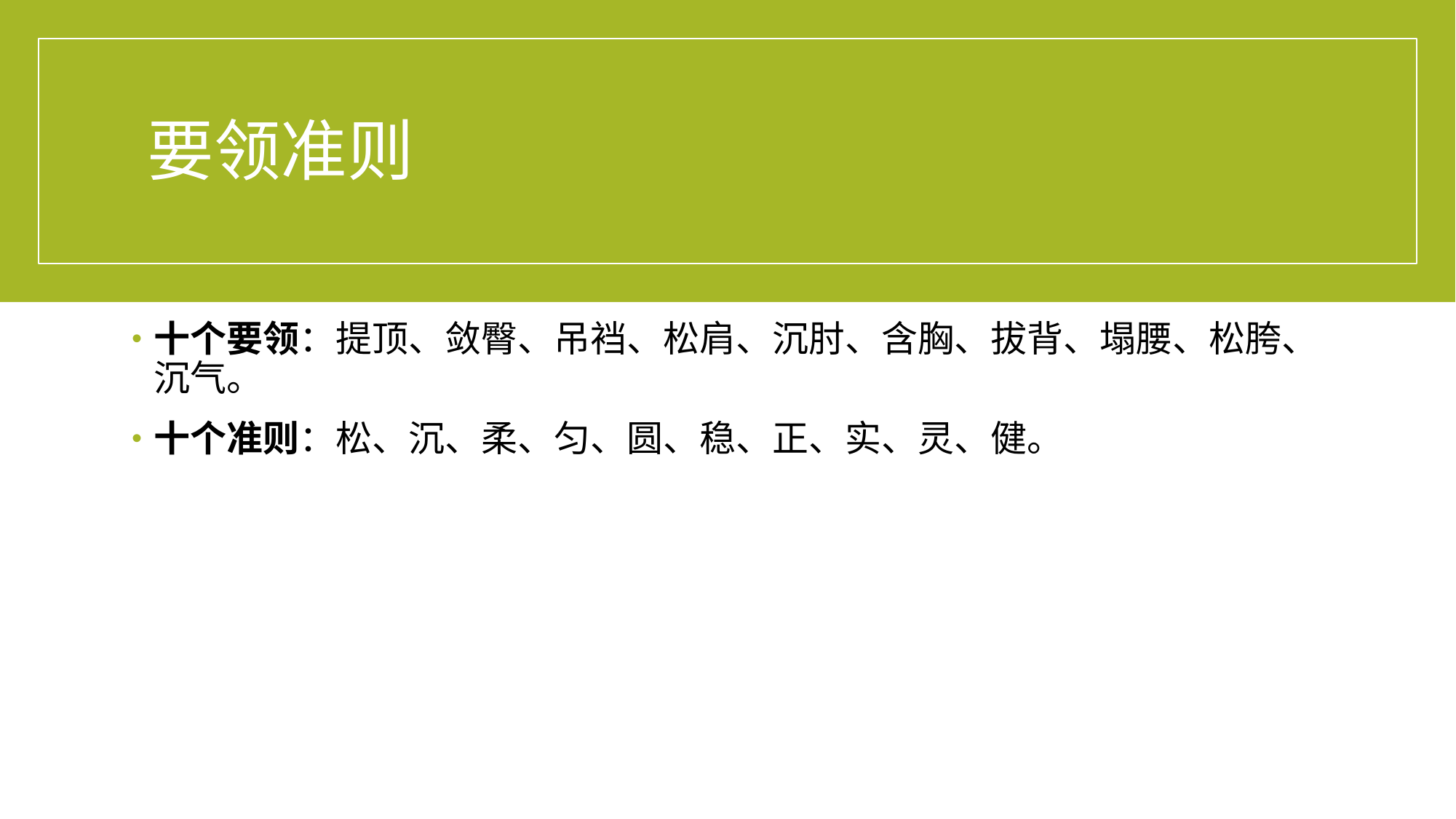

# 要领准则

十个要领：提顶、敛臀、吊裆、松肩、沉肘、含胸、拔背、塌腰、松胯、沉气。
十个准则：松、沉、柔、匀、圆、稳、正、实、灵、健。